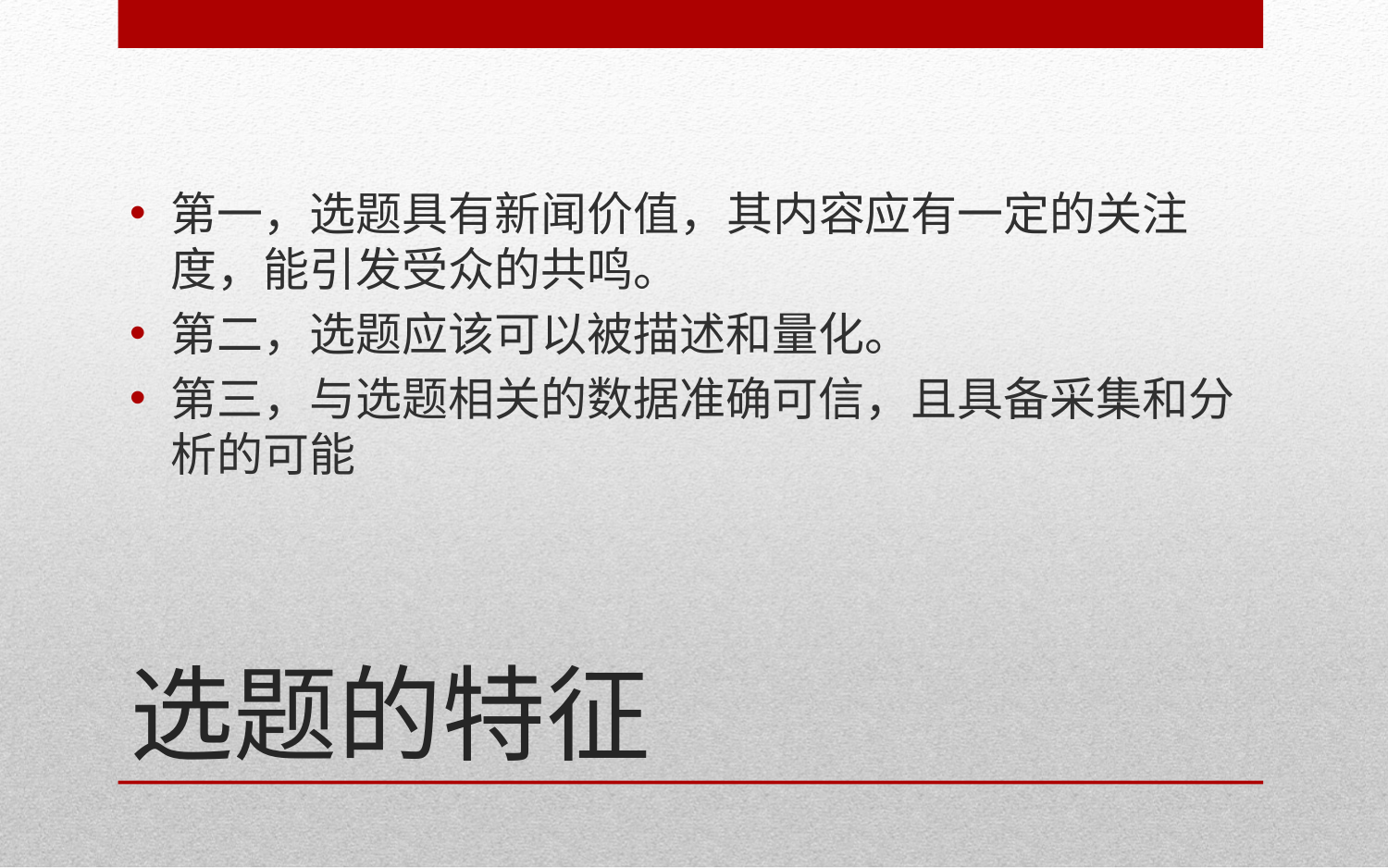

第一，选题具有新闻价值，其内容应有一定的关注度，能引发受众的共鸣。
第二，选题应该可以被描述和量化。
第三，与选题相关的数据准确可信，且具备采集和分析的可能
# 选题的特征